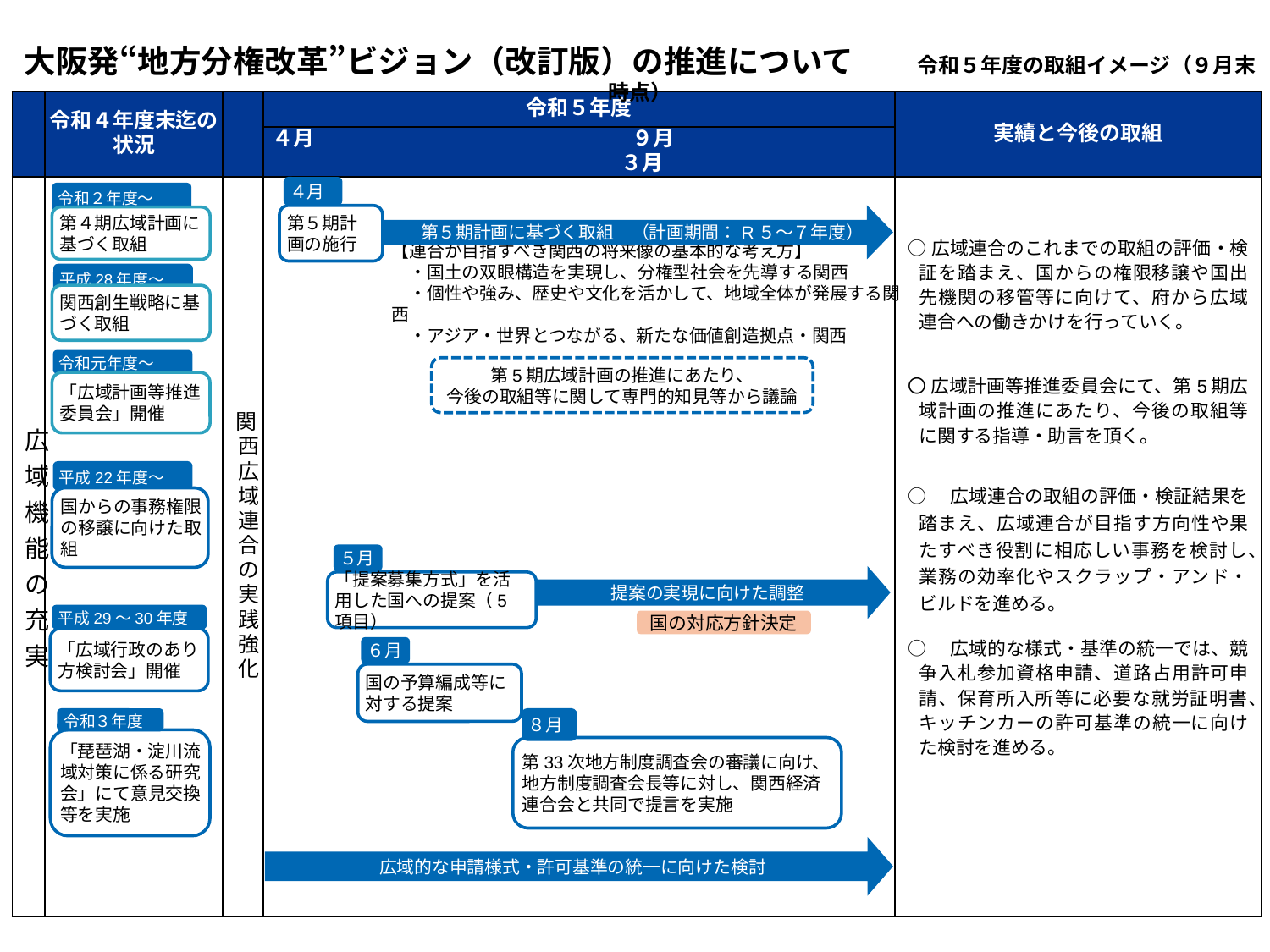

大阪発“地方分権改革”ビジョン（改訂版）の推進について　　令和５年度の取組イメージ（９月末時点）
|  | 令和４年度末迄の 状況 |  | 令和５年度 | 実績と今後の取組 |
| --- | --- | --- | --- | --- |
|  |  |  | ４月　　　　　　　　　　　　　　　９月　　　　　　　　　　　　　　　　３月 |  |
| 広域機能の充実 |  | 関西広域連合の実践強化 |  | ○広域連合のこれまでの取組の評価・検証を踏まえ、国からの権限移譲や国出先機関の移管等に向けて、府から広域連合への働きかけを行っていく。 〇 広域計画等推進委員会にて、第5期広域計画の推進にあたり、今後の取組等に関する指導・助言を頂く。 ○　広域連合の取組の評価・検証結果を踏まえ、広域連合が目指す方向性や果たすべき役割に相応しい事務を検討し、業務の効率化やスクラップ・アンド・ビルドを進める。 ○　広域的な様式・基準の統一では、競争入札参加資格申請、道路占用許可申請、保育所入所等に必要な就労証明書、キッチンカーの許可基準の統一に向けた検討を進める。 |
４月
令和２年度～
第４期広域計画に基づく取組
平成28年度～
関西創生戦略に基づく取組
令和元年度～
「広域計画等推進委員会」開催
平成22年度～
国からの事務権限の移譲に向けた取組
平成29～30年度
「広域行政のあり方検討会」開催
「琵琶湖・淀川流域対策に係る研究会」にて意見交換等を実施
　　　　　　第５期計画に基づく取組　（計画期間：R５～７年度）
【連合が目指すべき関西の将来像の基本的な考え方】
　・国土の双眼構造を実現し、分権型社会を先導する関西
　・個性や強み、歴史や文化を活かして、地域全体が発展する関西
　・アジア・世界とつながる、新たな価値創造拠点・関西
５月
「提案募集方式」を活用した国への提案（5項目）
提案の実現に向けた調整
６月
国の予算編成等に対する提案
令和３年度
国の対応方針決定
第５期計画の施行
第5期広域計画の推進にあたり、
今後の取組等に関して専門的知見等から議論
８月
第33次地方制度調査会の審議に向け、地方制度調査会長等に対し、関西経済連合会と共同で提言を実施
広域的な申請様式・許可基準の統一に向けた検討